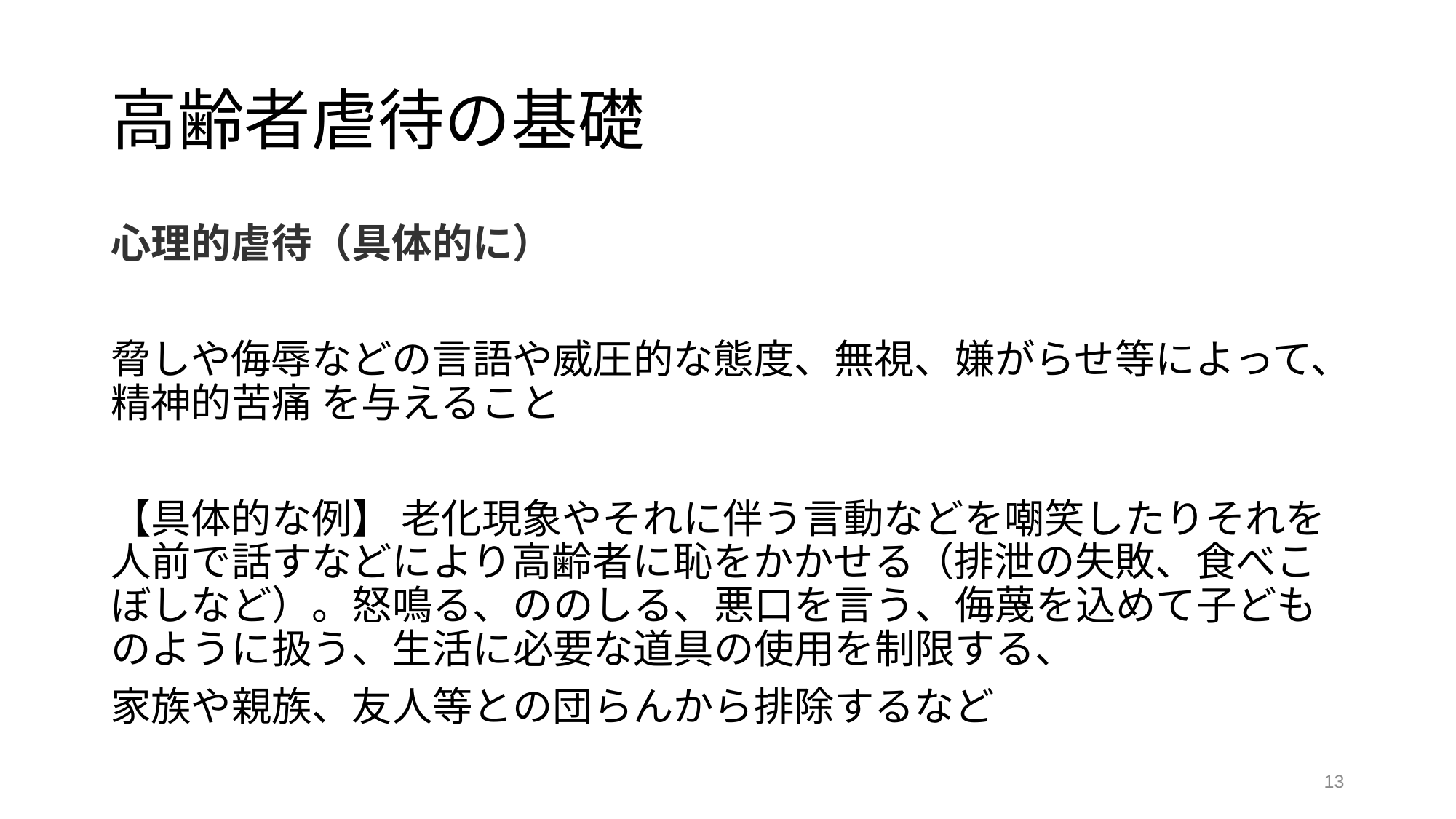

# 高齢者虐待の基礎
心理的虐待（具体的に）

脅しや侮辱などの言語や威圧的な態度、無視、嫌がらせ等によって、精神的苦痛 を与えること

【具体的な例】 老化現象やそれに伴う言動などを嘲笑したりそれを人前で話すなどにより高齢者に恥をかかせる（排泄の失敗、食べこぼしなど）。怒鳴る、ののしる、悪口を言う、侮蔑を込めて子どものように扱う、生活に必要な道具の使用を制限する、
家族や親族、友人等との団らんから排除するなど
13